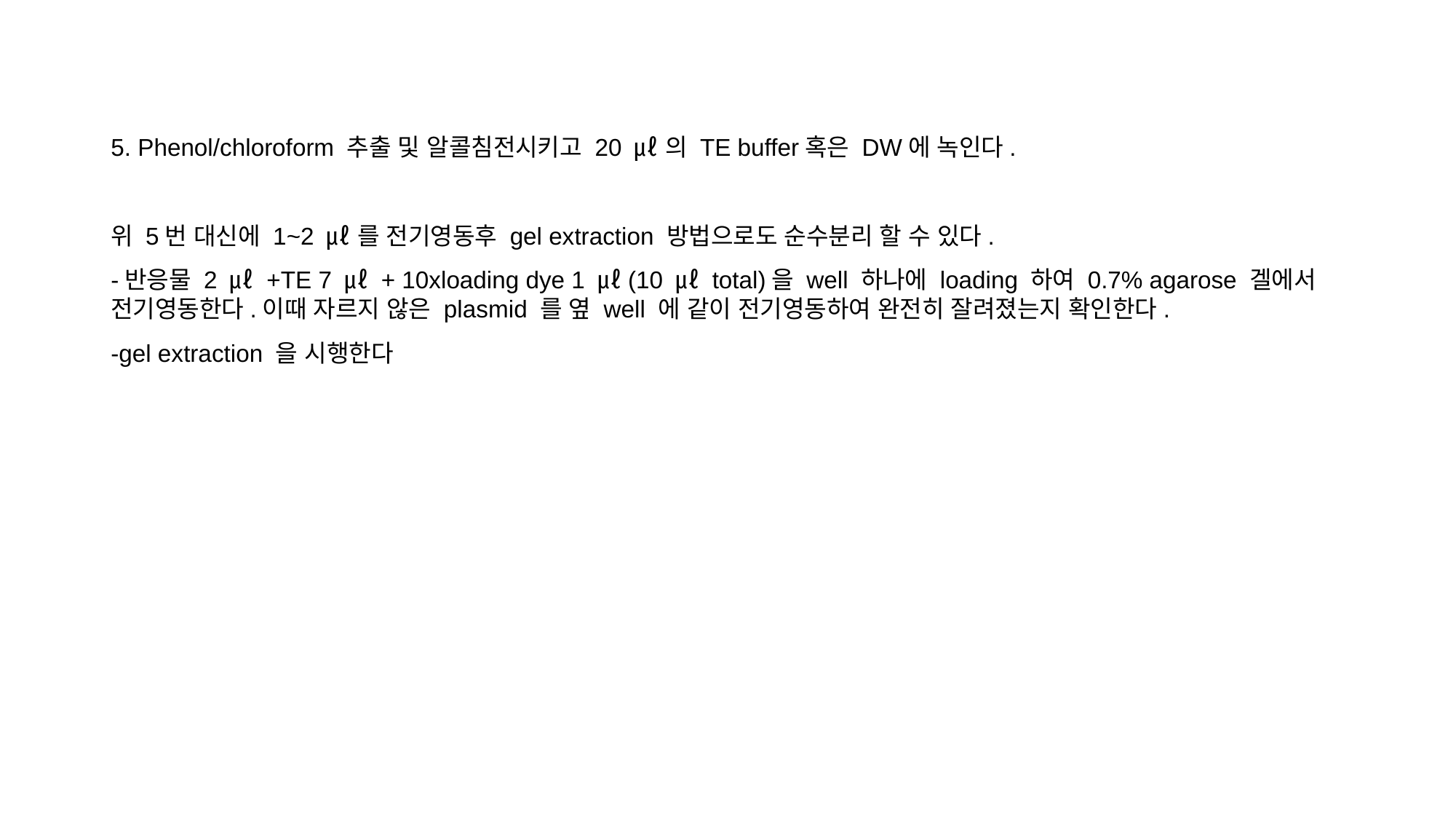

5. Phenol/chloroform 추출 및 알콜침전시키고 20 ㎕ 의 TE buffer혹은 DW에 녹인다.

위 5번 대신에 1~2 ㎕ 를 전기영동후 gel extraction 방법으로도 순수분리 할 수 있다.
-반응물 2 ㎕ +TE 7 ㎕ + 10xloading dye 1 ㎕(10 ㎕ total)을 well 하나에 loading 하여 0.7% agarose 겔에서 전기영동한다.이때 자르지 않은 plasmid 를 옆 well 에 같이 전기영동하여 완전히 잘려졌는지 확인한다.
-gel extraction 을 시행한다